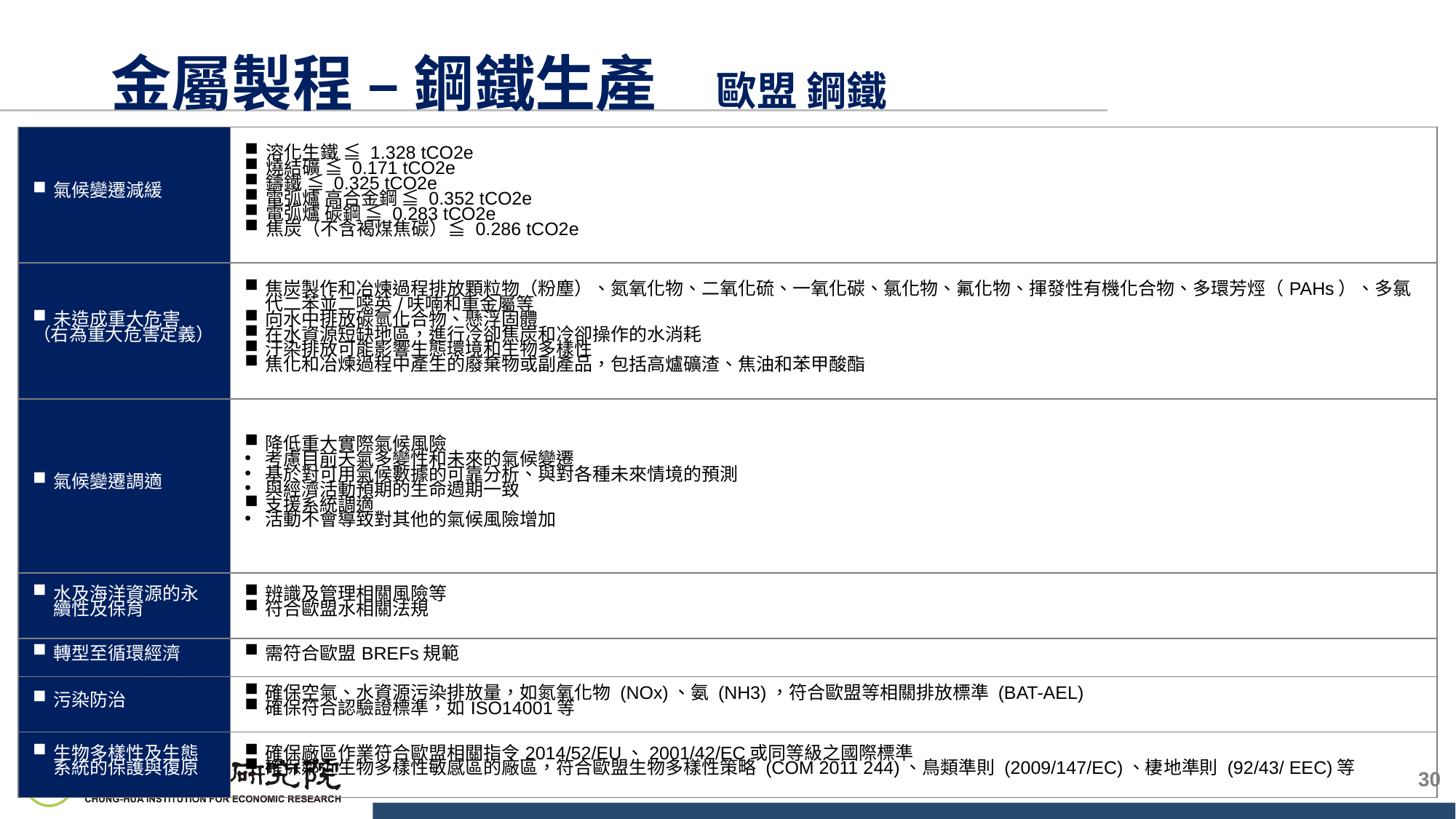

# 金屬製程 – 鋼鐵生產　歐盟 鋼鐵
| 氣候變遷減緩 | 溶化生鐵 ≦ 1.328 tCO2e 燒結礦 ≦ 0.171 tCO2e 鑄鐵 ≦ 0.325 tCO2e 電弧爐 高合金鋼 ≦ 0.352 tCO2e 電弧爐 碳鋼 ≦ 0.283 tCO2e 焦炭（不含褐煤焦碳）≦ 0.286 tCO2e |
| --- | --- |
| 未造成重大危害 （右為重大危害定義） | 焦炭製作和冶煉過程排放顆粒物（粉塵）、氮氧化物、二氧化硫、一氧化碳、氯化物、氟化物、揮發性有機化合物、多環芳烴（PAHs）、多氯代二苯並二噁英/呋喃和重金屬等 向水中排放碳氫化合物、懸浮固體 在水資源短缺地區，進行冷卻焦炭和冷卻操作的水消耗 汙染排放可能影響生態環境和生物多樣性 焦化和冶煉過程中產生的廢棄物或副產品，包括高爐礦渣、焦油和苯甲酸酯 |
| 氣候變遷調適 | 降低重大實際氣候風險 考慮目前天氣多變性和未來的氣候變遷 基於對可用氣候數據的可靠分析、與對各種未來情境的預測 與經濟活動預期的生命週期一致 支援系統調適 活動不會導致對其他的氣候風險增加 |
| 水及海洋資源的永續性及保育 | 辨識及管理相關風險等 符合歐盟水相關法規 |
| 轉型至循環經濟 | 需符合歐盟BREFs規範 |
| 污染防治 | 確保空氣、水資源污染排放量，如氮氧化物 (NOx)、氨 (NH3)，符合歐盟等相關排放標準 (BAT-AEL) 確保符合認驗證標準，如ISO14001等 |
| 生物多樣性及生態系統的保護與復原 | 確保廠區作業符合歐盟相關指令2014/52/EU、2001/42/EC或同等級之國際標準 確保鄰近生物多樣性敏感區的廠區，符合歐盟生物多樣性策略 (COM 2011 244)、鳥類準則 (2009/147/EC)、棲地準則 (92/43/ EEC)等 |
30